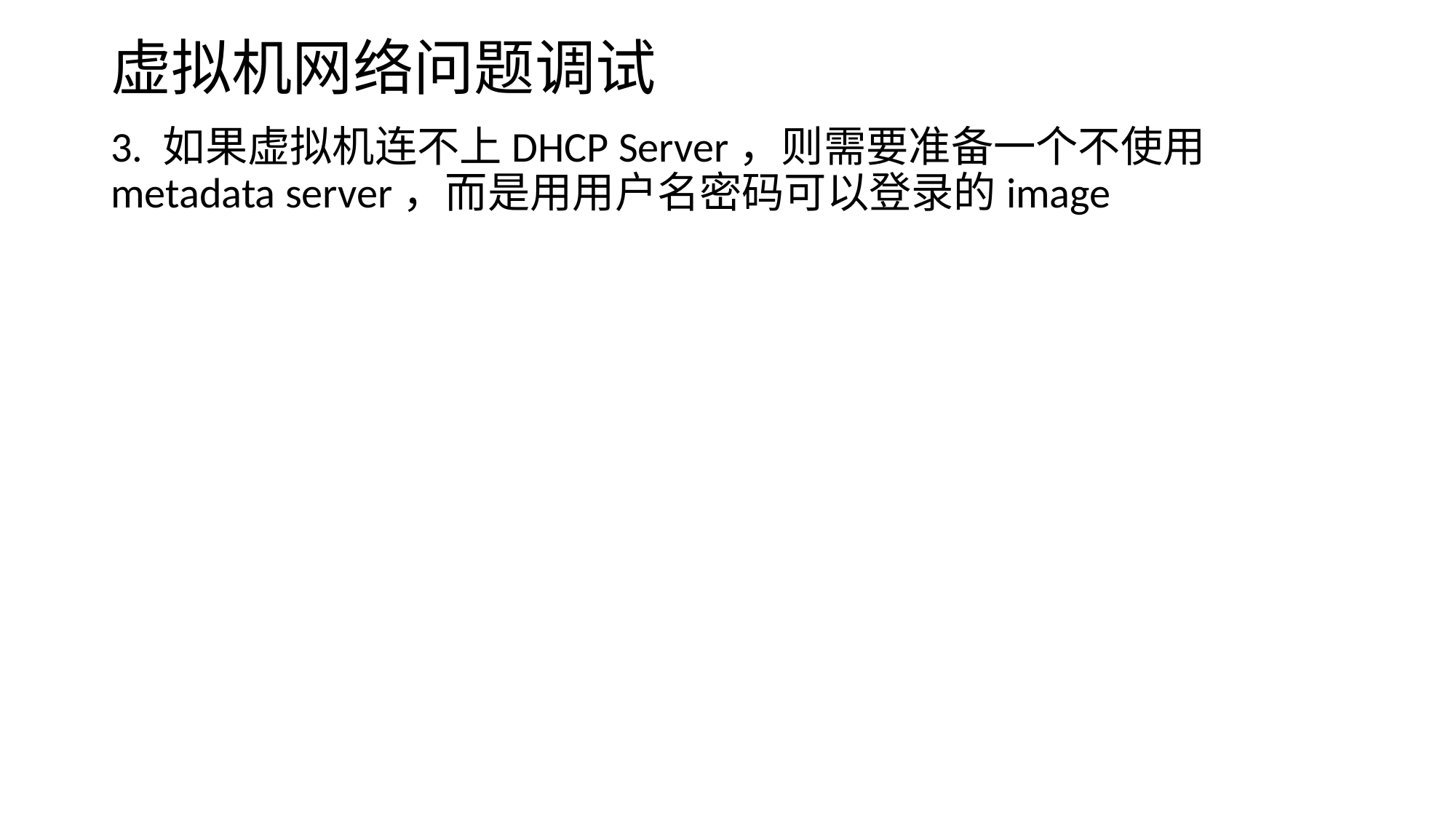

# 虚拟机网络问题调试
3. 如果虚拟机连不上DHCP Server，则需要准备一个不使用metadata server，而是用用户名密码可以登录的image